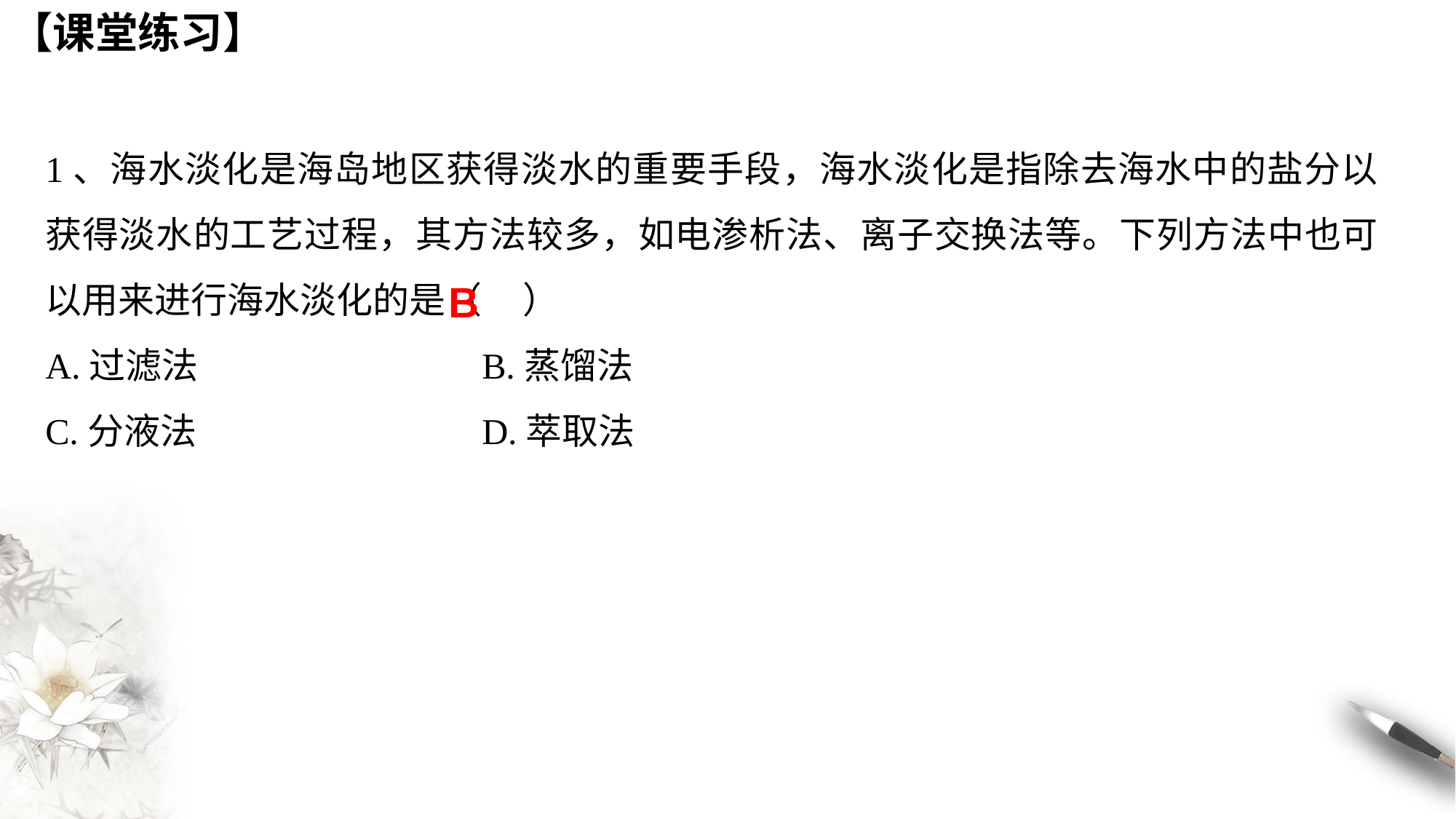

【课堂练习】
1、海水淡化是海岛地区获得淡水的重要手段，海水淡化是指除去海水中的盐分以获得淡水的工艺过程，其方法较多，如电渗析法、离子交换法等。下列方法中也可以用来进行海水淡化的是（     ）
A.过滤法  			B.蒸馏法
C.分液法  			D.萃取法
B